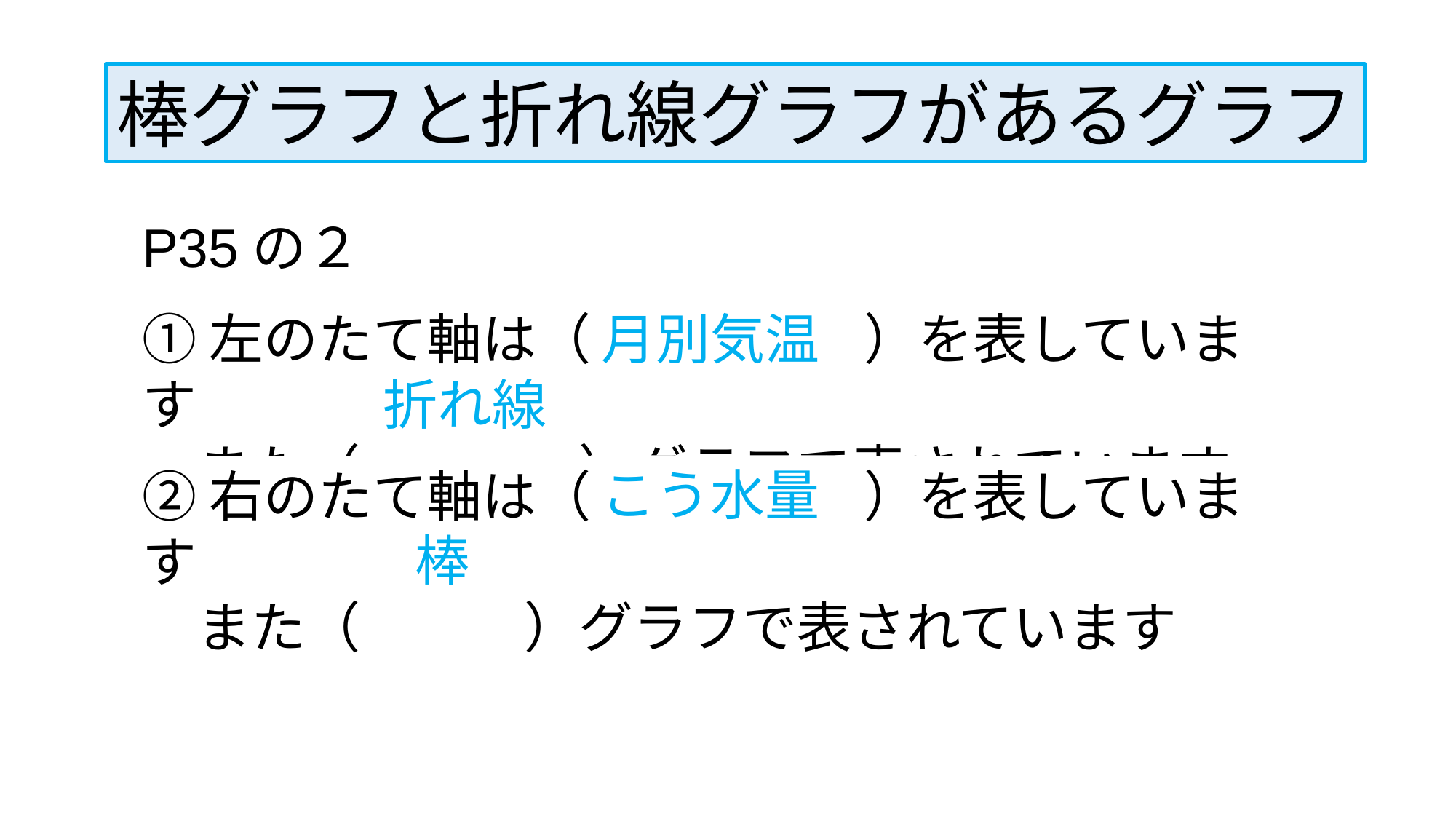

棒グラフと折れ線グラフがあるグラフ
P35の２
①左のたて軸は（　　　　　）を表しています
　また（　　　　）グラフで表されています
月別気温
折れ線
こう水量
②右のたて軸は（　　　　　）を表しています
　また（　　　）グラフで表されています
棒